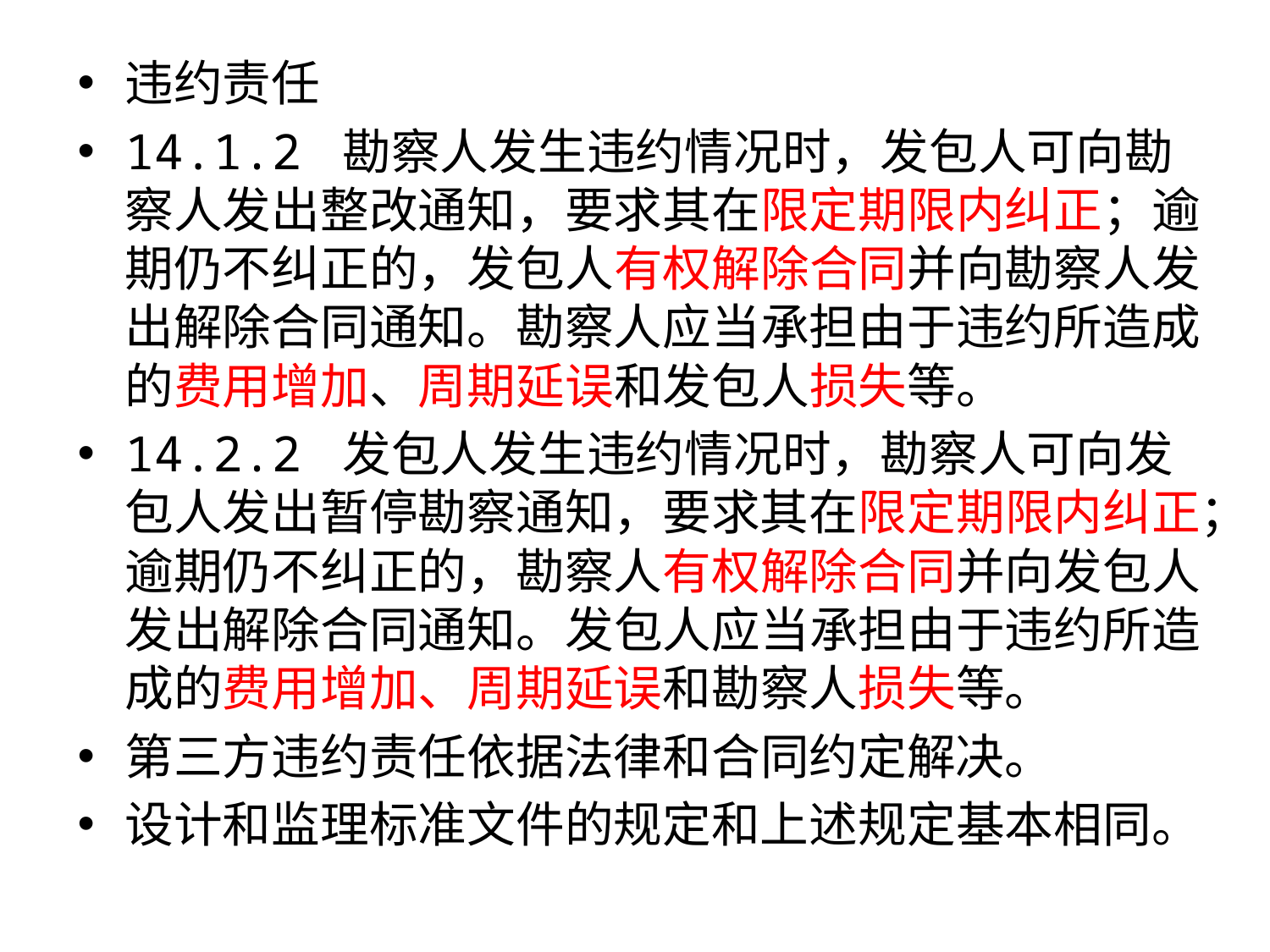

违约责任
14.1.2 勘察人发生违约情况时，发包人可向勘察人发出整改通知，要求其在限定期限内纠正；逾期仍不纠正的，发包人有权解除合同并向勘察人发出解除合同通知。勘察人应当承担由于违约所造成的费用增加、周期延误和发包人损失等。
14.2.2 发包人发生违约情况时，勘察人可向发包人发出暂停勘察通知，要求其在限定期限内纠正；逾期仍不纠正的，勘察人有权解除合同并向发包人发出解除合同通知。发包人应当承担由于违约所造成的费用增加、周期延误和勘察人损失等。
第三方违约责任依据法律和合同约定解决。
设计和监理标准文件的规定和上述规定基本相同。